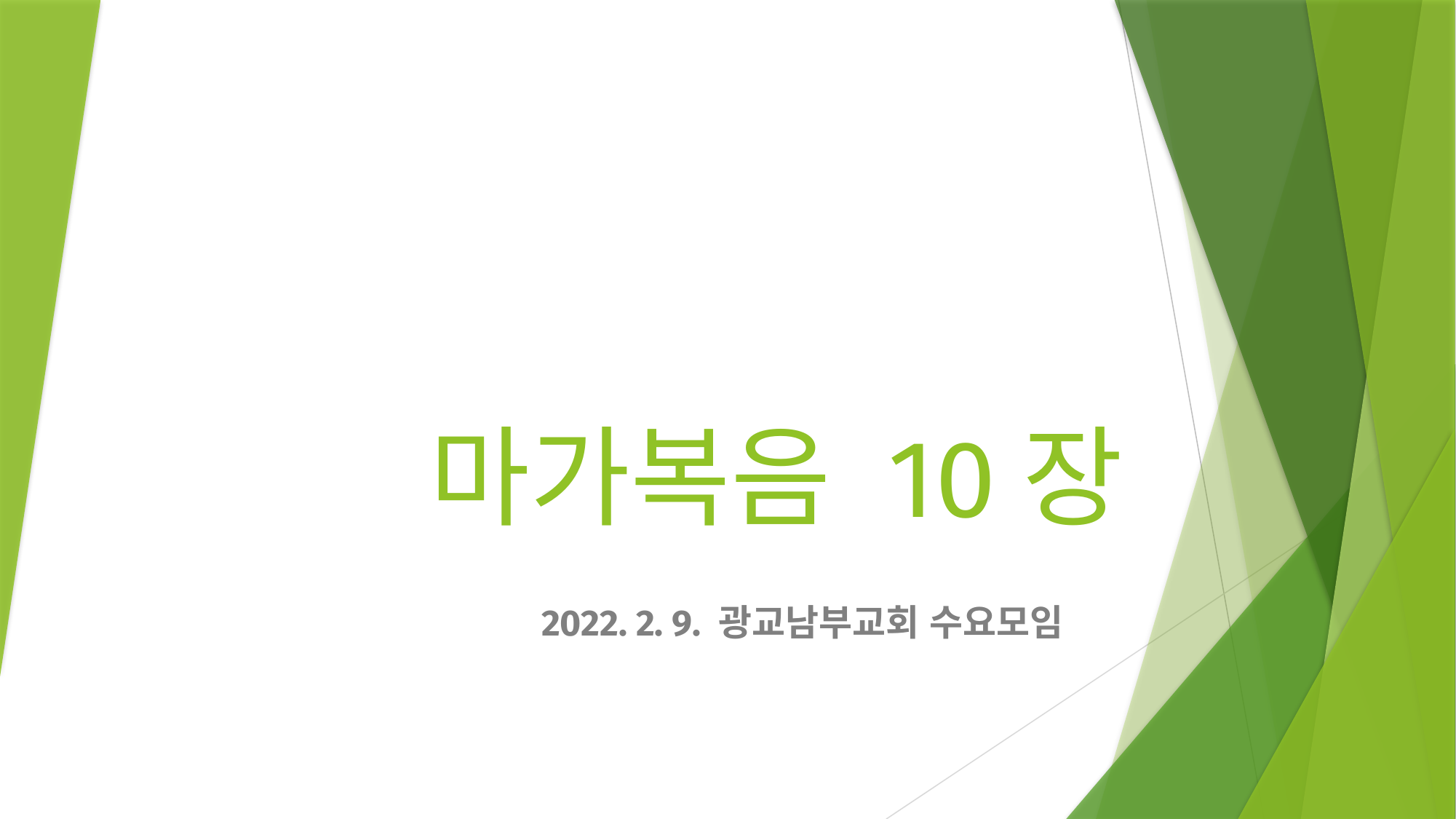

# 마가복음 10장
2022. 2. 9. 광교남부교회 수요모임